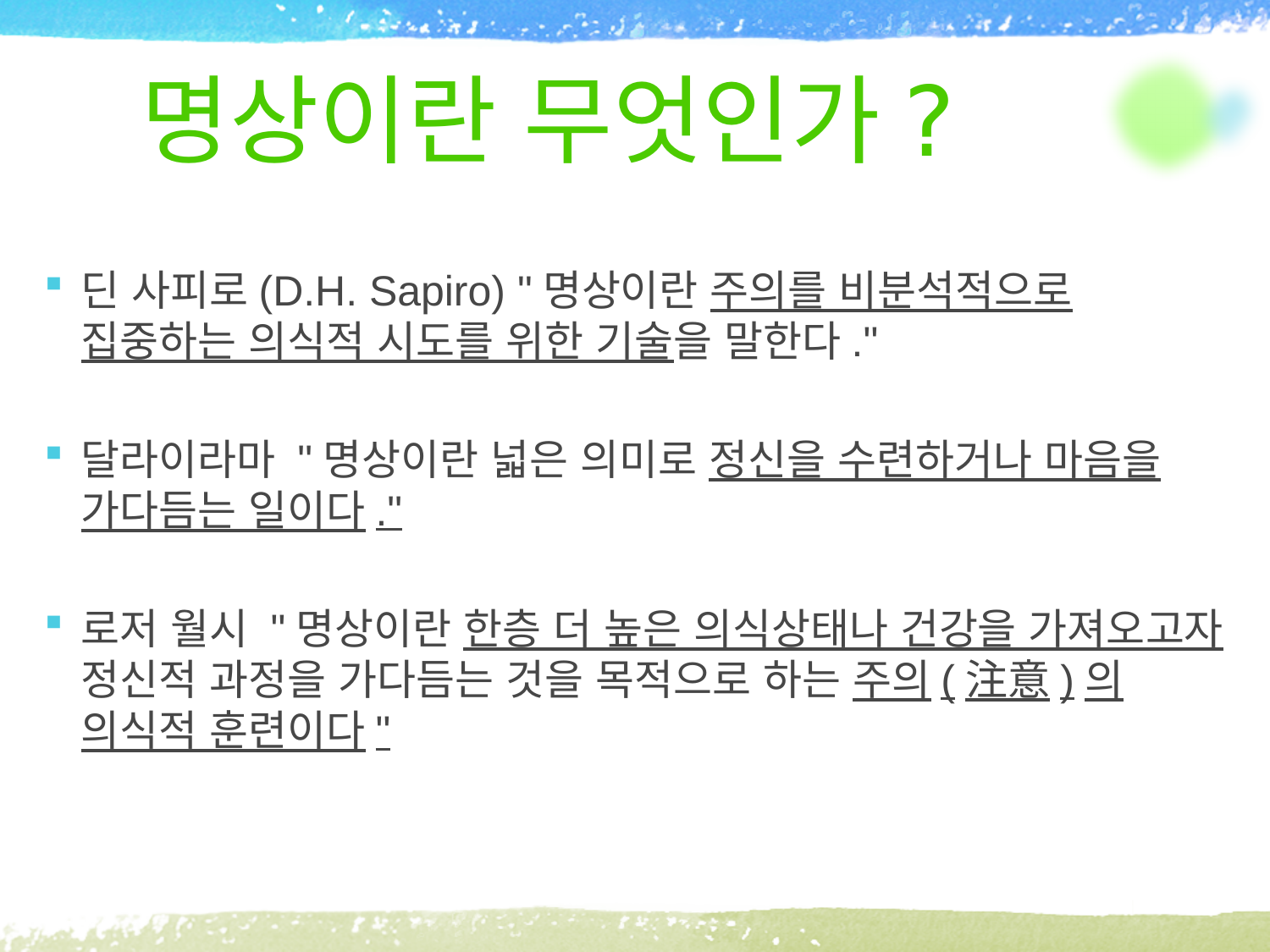

# 명상이란 무엇인가?

딘 사피로(D.H. Sapiro) "명상이란 주의를 비분석적으로 집중하는 의식적 시도를 위한 기술을 말한다."

달라이라마 "명상이란 넓은 의미로 정신을 수련하거나 마음을 가다듬는 일이다."

로저 월시 "명상이란 한층 더 높은 의식상태나 건강을 가져오고자 정신적 과정을 가다듬는 것을 목적으로 하는 주의(注意)의 의식적 훈련이다"